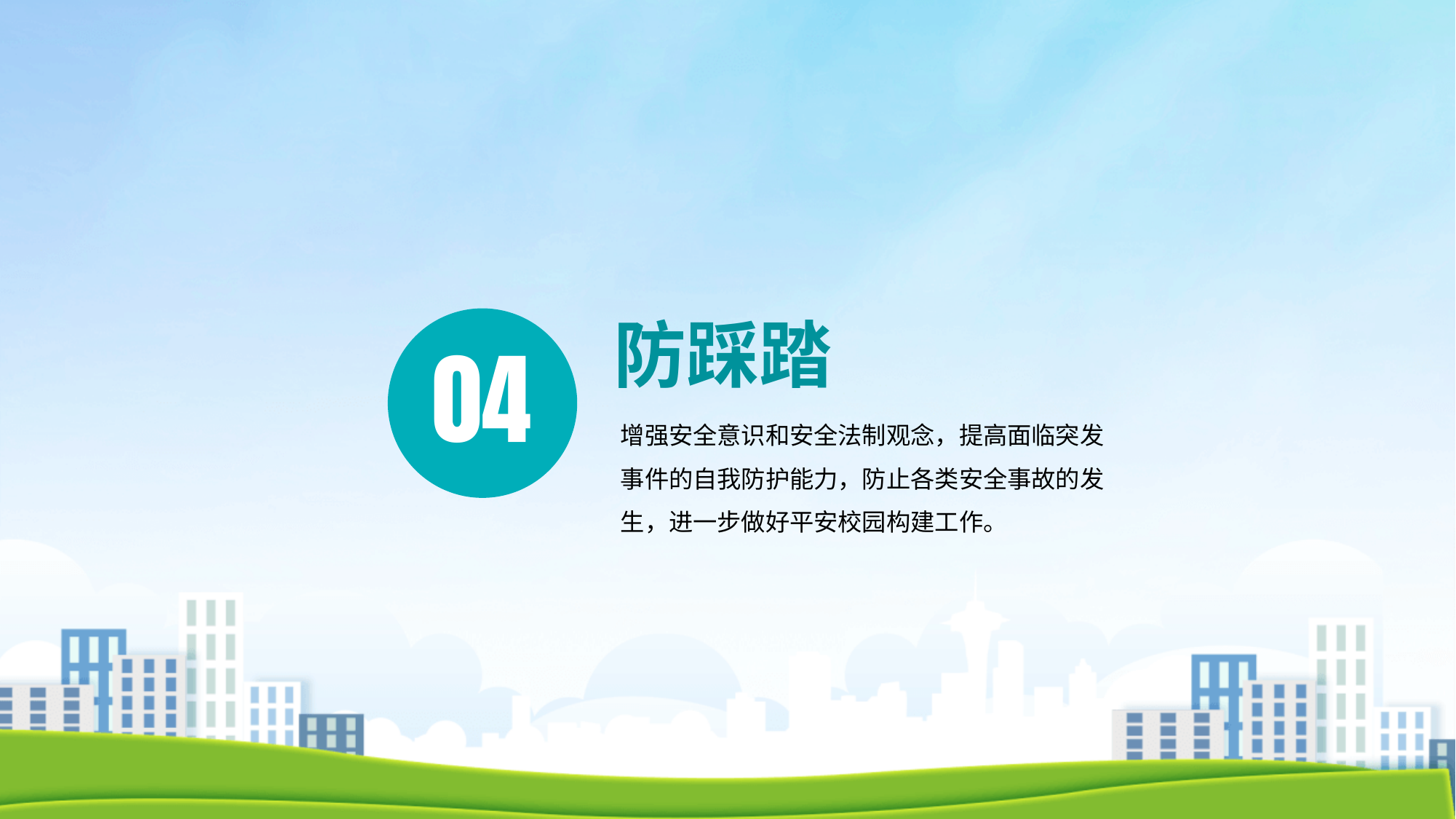

防踩踏
增强安全意识和安全法制观念，提高面临突发事件的自我防护能力，防止各类安全事故的发生，进一步做好平安校园构建工作。

04